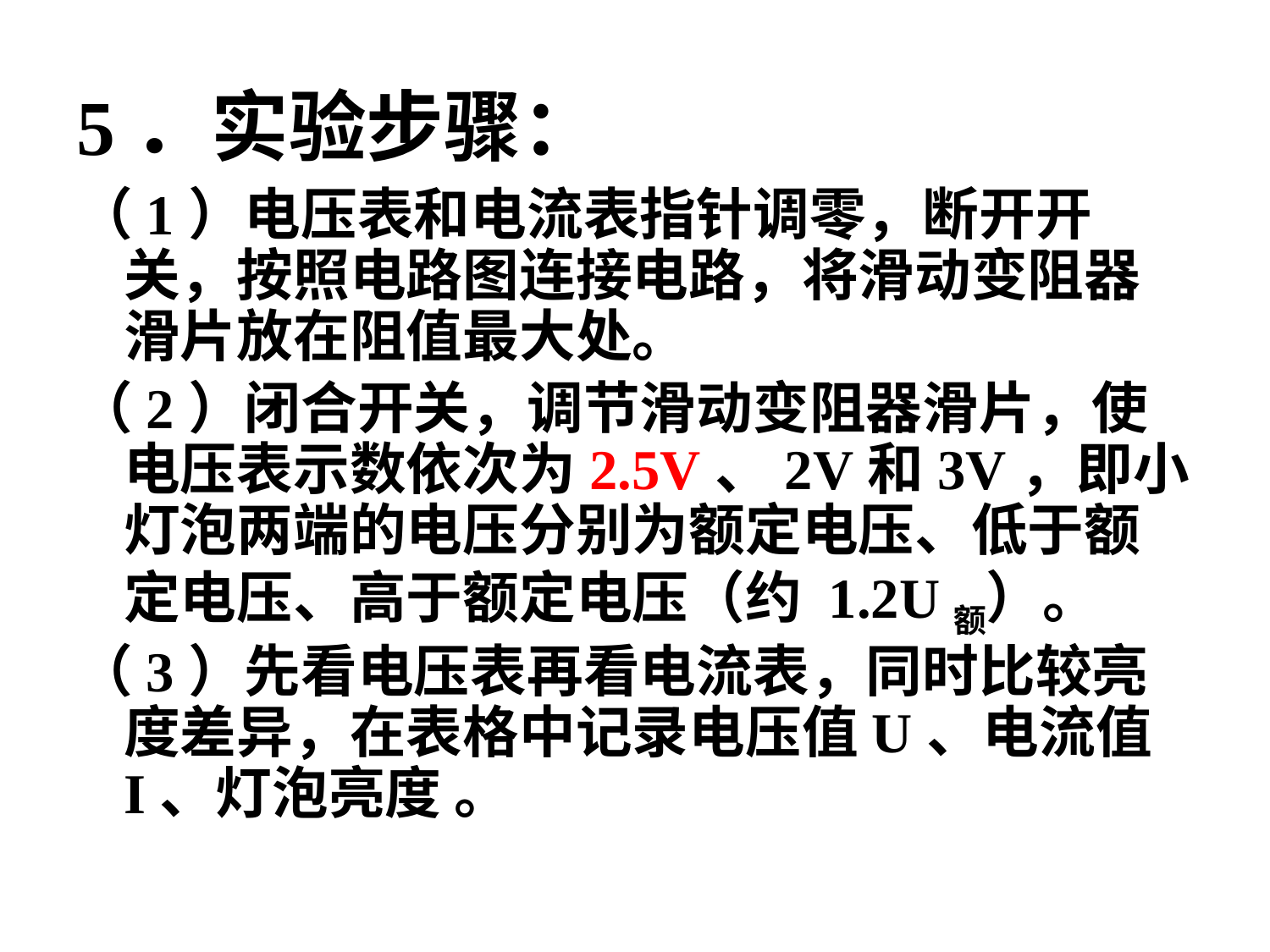

# 5．实验步骤：
（1）电压表和电流表指针调零，断开开关，按照电路图连接电路，将滑动变阻器滑片放在阻值最大处。
（2）闭合开关，调节滑动变阻器滑片，使电压表示数依次为2.5V、2V和3V，即小灯泡两端的电压分别为额定电压、低于额定电压、高于额定电压（约 1.2U额）。
（3）先看电压表再看电流表，同时比较亮度差异，在表格中记录电压值U、电流值I、灯泡亮度 。